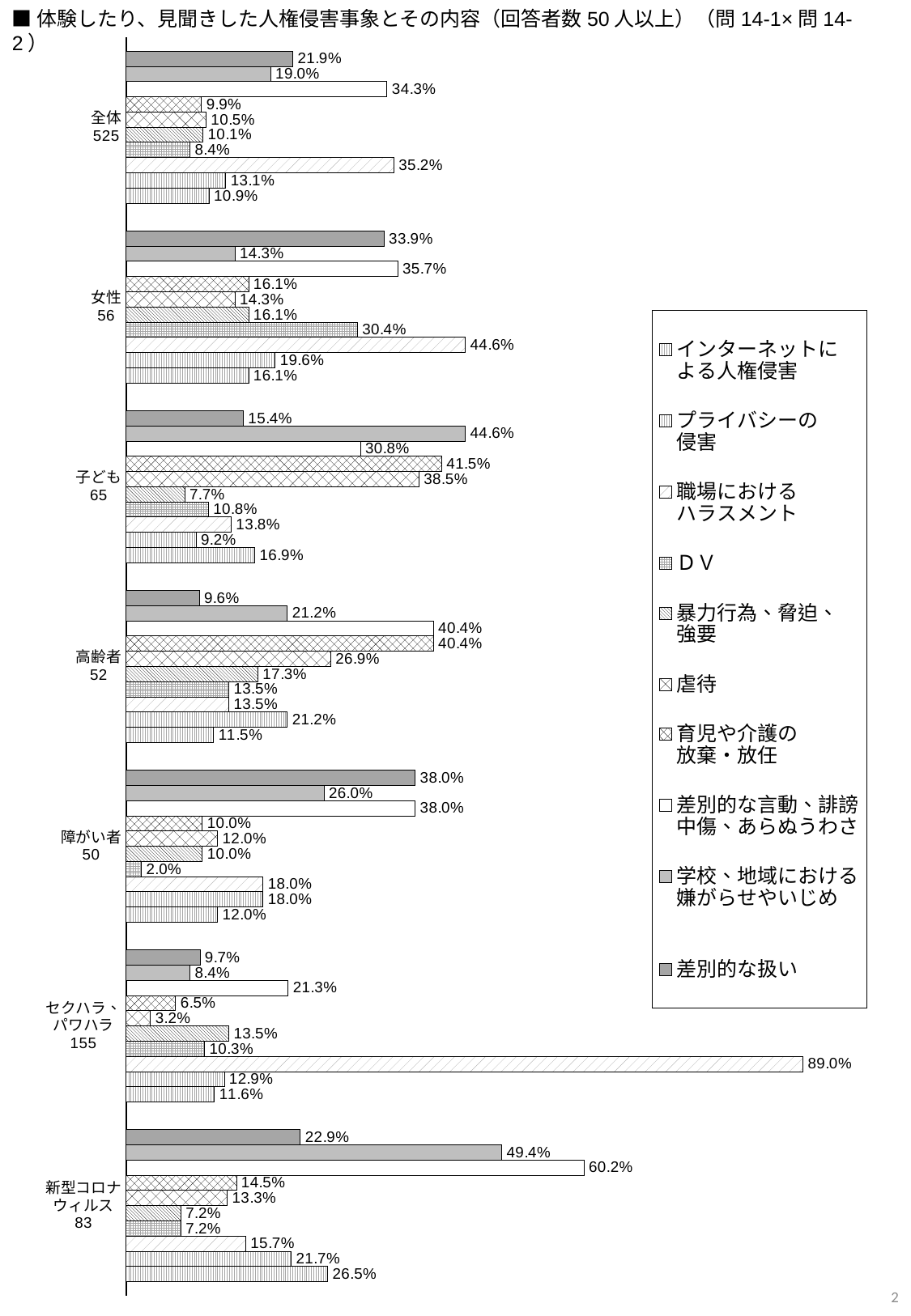

■体験したり、見聞きした人権侵害事象とその内容（回答者数50人以上）（問14-1×問14-2）

### Chart

| Category | 差別的な扱い | 学校、地域における
嫌がらせやいじめ
 | 差別的な言動、誹謗
中傷、あらぬうわさ | 育児や介護の
放棄・放任 | 虐待 | 暴力行為、脅迫、
強要 | ＤＶ | 職場における
ハラスメント | プライバシーの
侵害 | インターネットに
よる人権侵害 |
|---|---|---|---|---|---|---|---|---|---|---|
| 全体
525 | 0.219 | 0.19 | 0.343 | 0.099 | 0.105 | 0.101 | 0.084 | 0.352 | 0.131 | 0.109 |
| 女性
56 | 0.339 | 0.143 | 0.357 | 0.161 | 0.143 | 0.161 | 0.304 | 0.446 | 0.196 | 0.161 |
| 子ども
65 | 0.154 | 0.446 | 0.308 | 0.415 | 0.385 | 0.077 | 0.108 | 0.138 | 0.092 | 0.169 |
| 高齢者
52 | 0.096 | 0.212 | 0.404 | 0.404 | 0.269 | 0.173 | 0.135 | 0.135 | 0.212 | 0.115 |
| 障がい者
50 | 0.38 | 0.26 | 0.38 | 0.1 | 0.12 | 0.1 | 0.02 | 0.18 | 0.18 | 0.12 |
| セクハラ、
パワハラ
155 | 0.097 | 0.084 | 0.213 | 0.065 | 0.032 | 0.135 | 0.103 | 0.89 | 0.129 | 0.116 |
| 新型コロナ
ウィルス
83 | 0.229 | 0.494 | 0.602 | 0.145 | 0.133 | 0.072 | 0.072 | 0.157 | 0.217 | 0.265 |
2